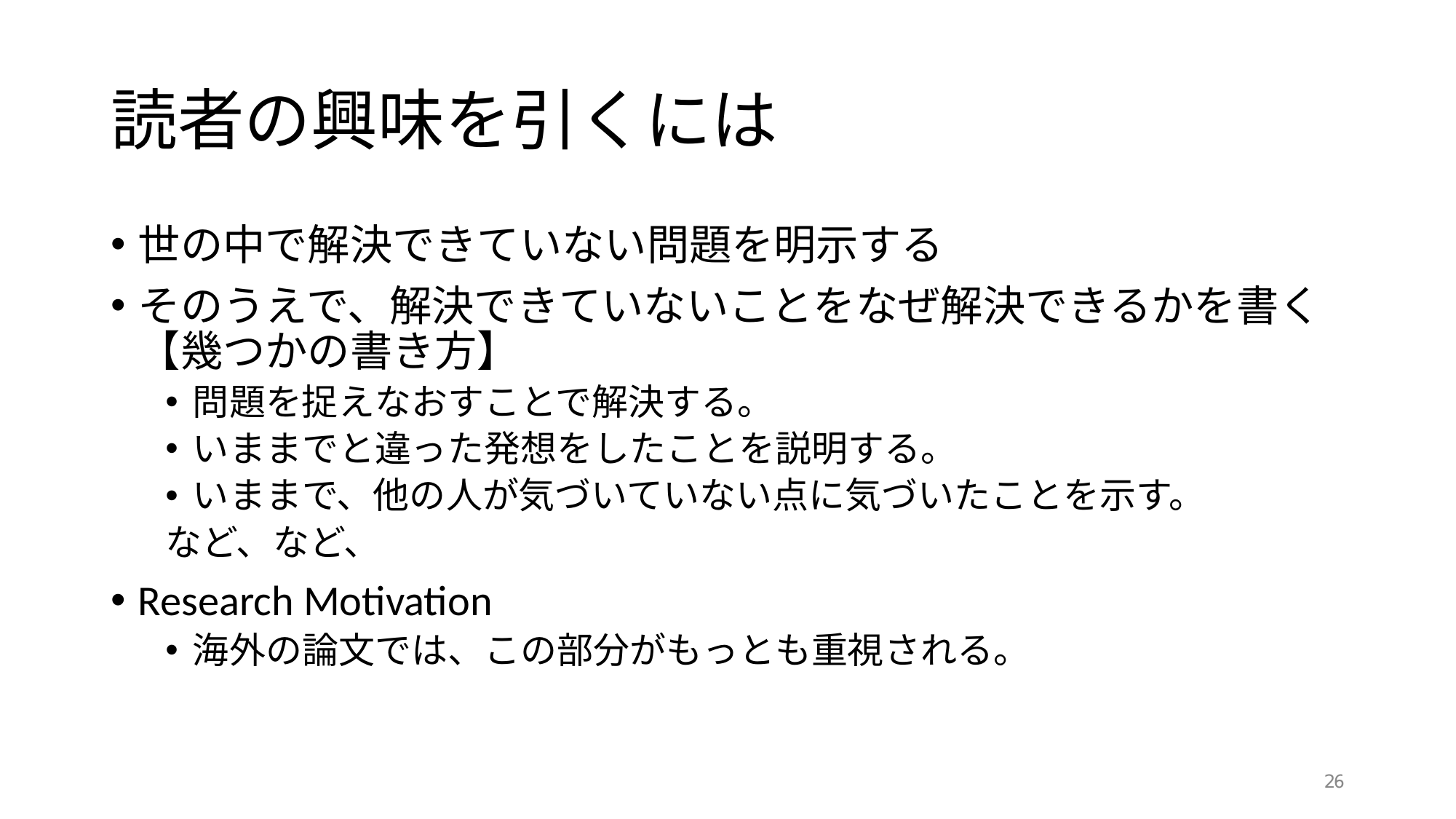

# 読者の興味を引くには
世の中で解決できていない問題を明示する
そのうえで、解決できていないことをなぜ解決できるかを書く【幾つかの書き方】
問題を捉えなおすことで解決する。
いままでと違った発想をしたことを説明する。
いままで、他の人が気づいていない点に気づいたことを示す。
など、など、
Research Motivation
海外の論文では、この部分がもっとも重視される。
26